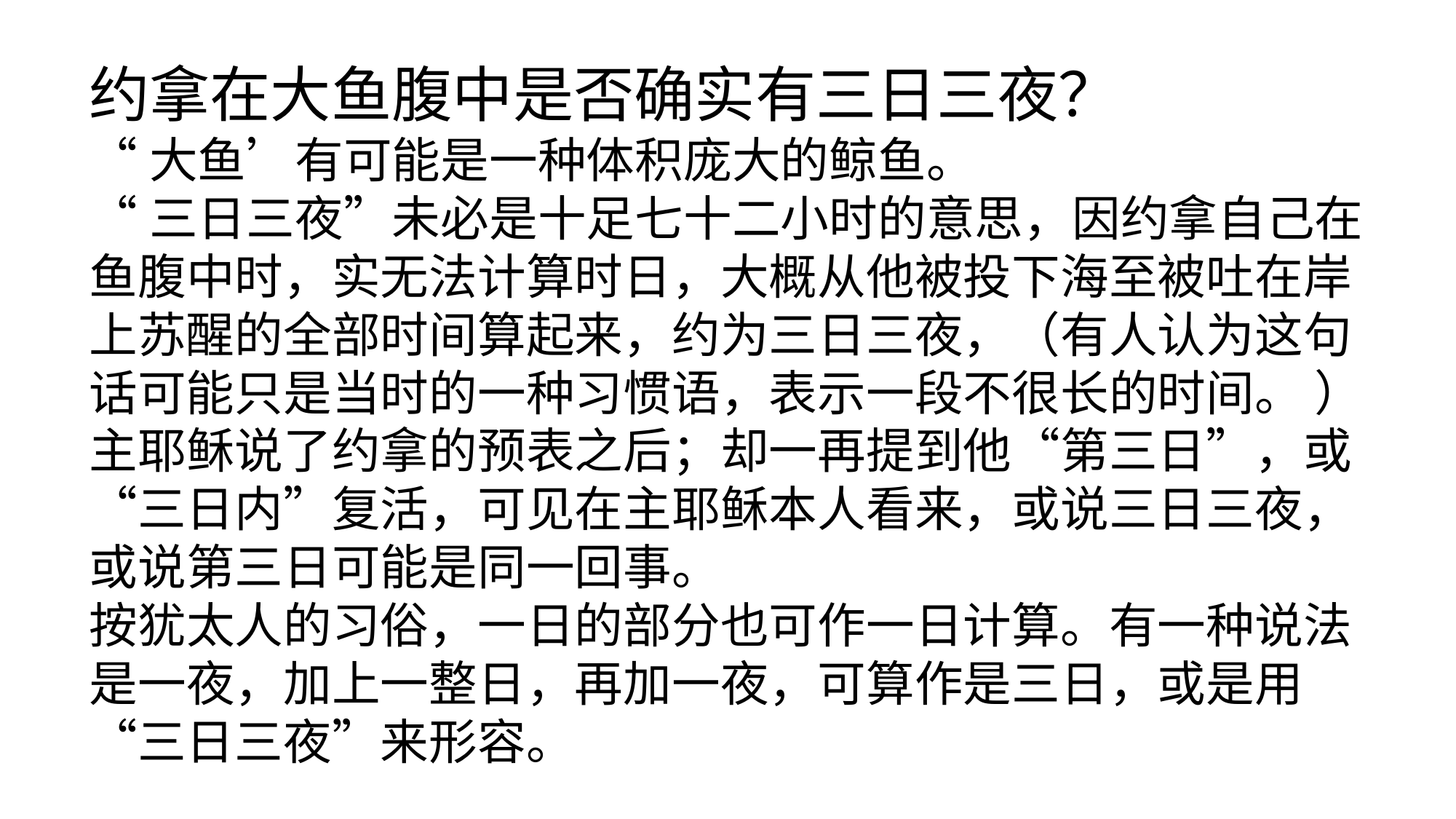

约拿在大鱼腹中是否确实有三日三夜？
“大鱼’有可能是一种体积庞大的鲸鱼。
“三日三夜”未必是十足七十二小时的意思，因约拿自己在鱼腹中时，实无法计算时日，大概从他被投下海至被吐在岸上苏醒的全部时间算起来，约为三日三夜，（有人认为这句话可能只是当时的一种习惯语，表示一段不很长的时间。 ）
主耶稣说了约拿的预表之后；却一再提到他“第三日”，或“三日内”复活，可见在主耶稣本人看来，或说三日三夜，或说第三日可能是同一回事。
按犹太人的习俗，一日的部分也可作一日计算。有一种说法是一夜，加上一整日，再加一夜，可算作是三日，或是用“三日三夜”来形容。